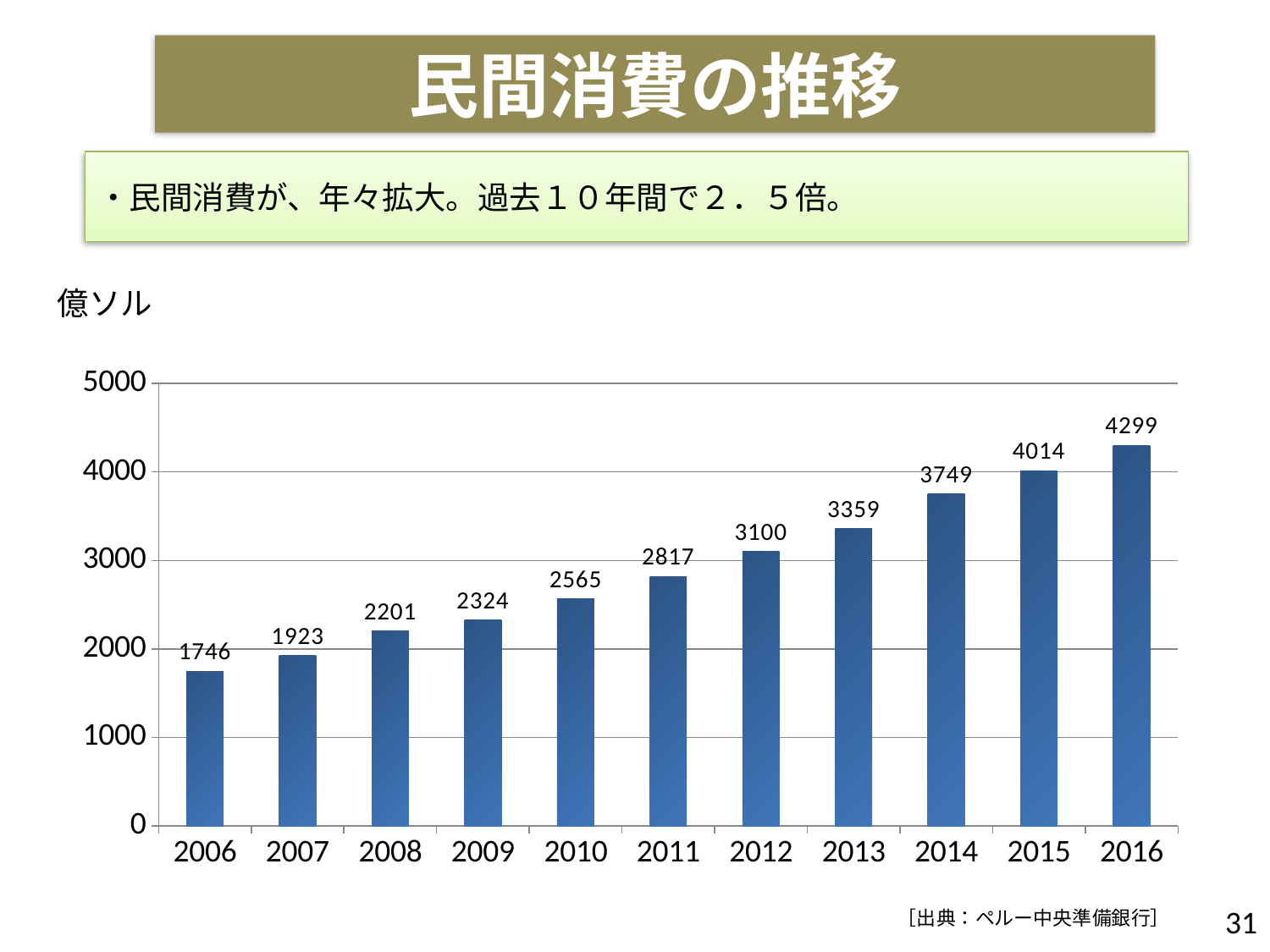

民間消費の推移
・民間消費が、年々拡大。過去１０年間で２．５倍。

### Chart

| Category | 民間消費支出 |
|---|---|
| 2006 | 1746.0 |
| 2007 | 1923.0 |
| 2008 | 2201.0 |
| 2009 | 2324.0 |
| 2010 | 2565.0 |
| 2011 | 2817.0 |
| 2012 | 3100.0 |
| 2013 | 3359.0 |
| 2014 | 3749.0 |
| 2015 | 4014.0 |
| 2016 | 4299.0 |
億ソル
31
［出典：ペルー中央準備銀行］